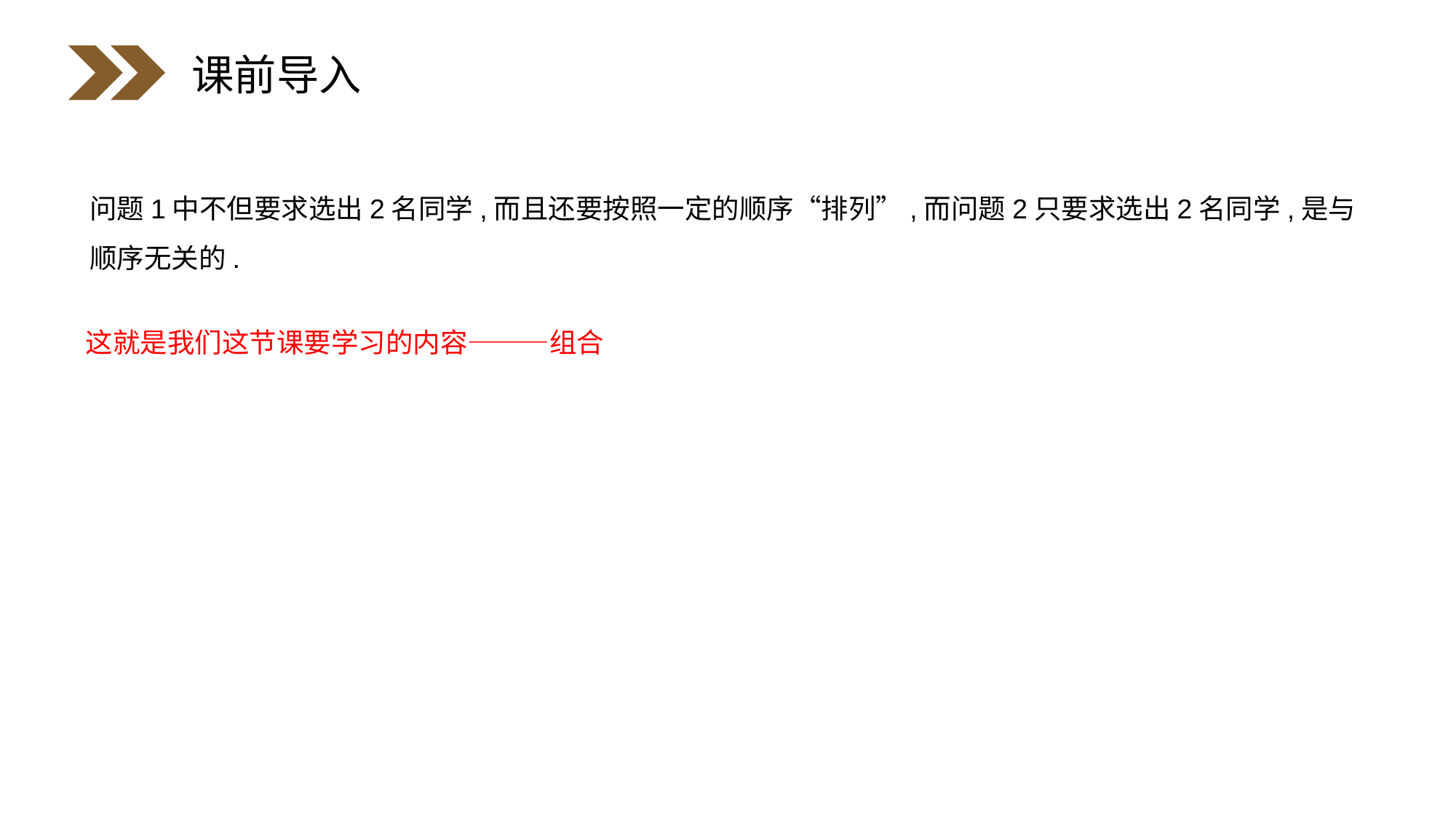

课前导入
问题1中不但要求选出2名同学,而且还要按照一定的顺序“排列”,而问题2只要求选出2名同学,是与顺序无关的.

      这就是我们这节课要学习的内容———组合